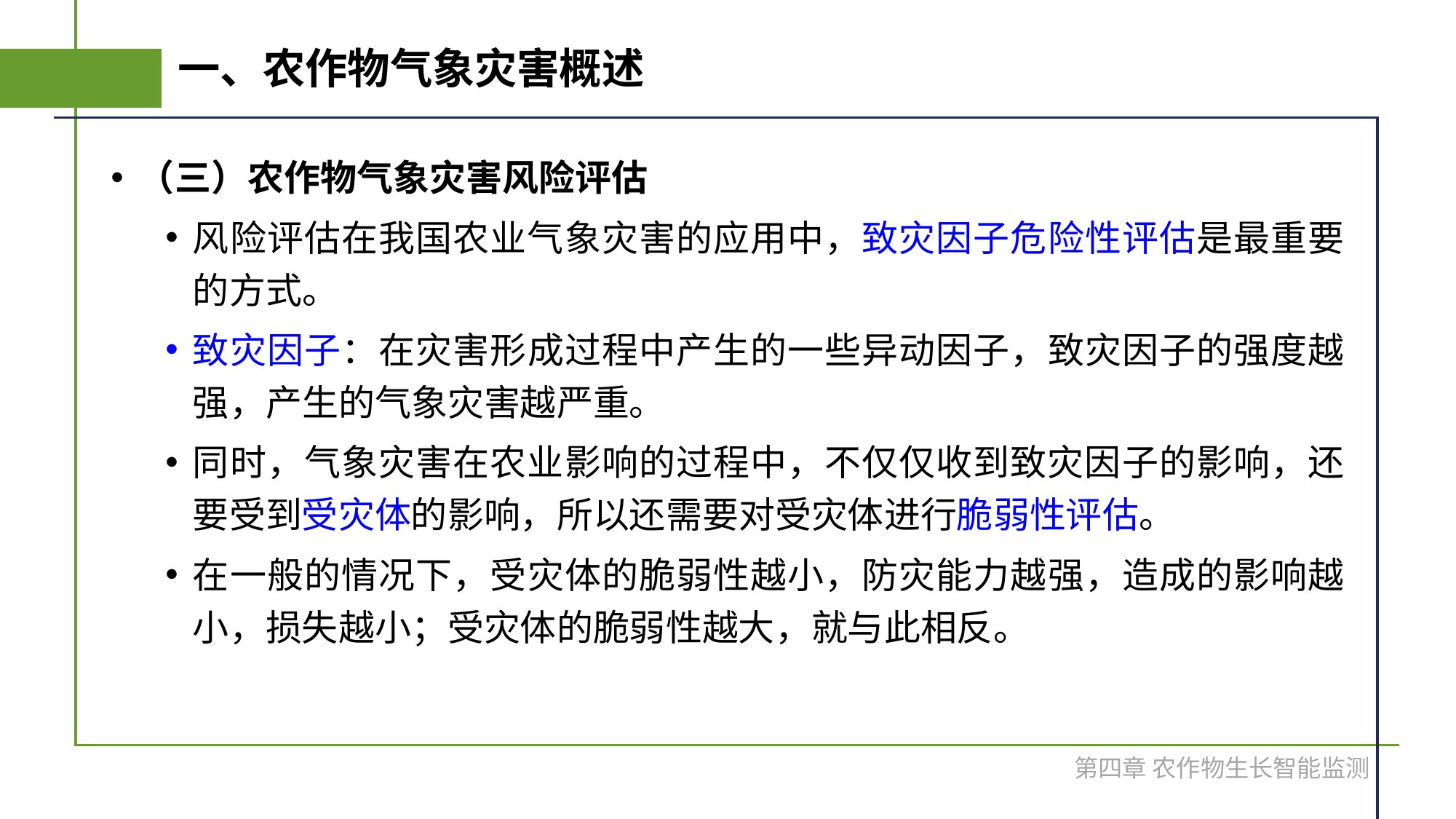

# 一、农作物气象灾害概述
（三）农作物气象灾害风险评估
风险评估在我国农业气象灾害的应用中，致灾因子危险性评估是最重要的方式。
致灾因子：在灾害形成过程中产生的一些异动因子，致灾因子的强度越强，产生的气象灾害越严重。
同时，气象灾害在农业影响的过程中，不仅仅收到致灾因子的影响，还要受到受灾体的影响，所以还需要对受灾体进行脆弱性评估。
在一般的情况下，受灾体的脆弱性越小，防灾能力越强，造成的影响越小，损失越小；受灾体的脆弱性越大，就与此相反。
第四章 农作物生长智能监测